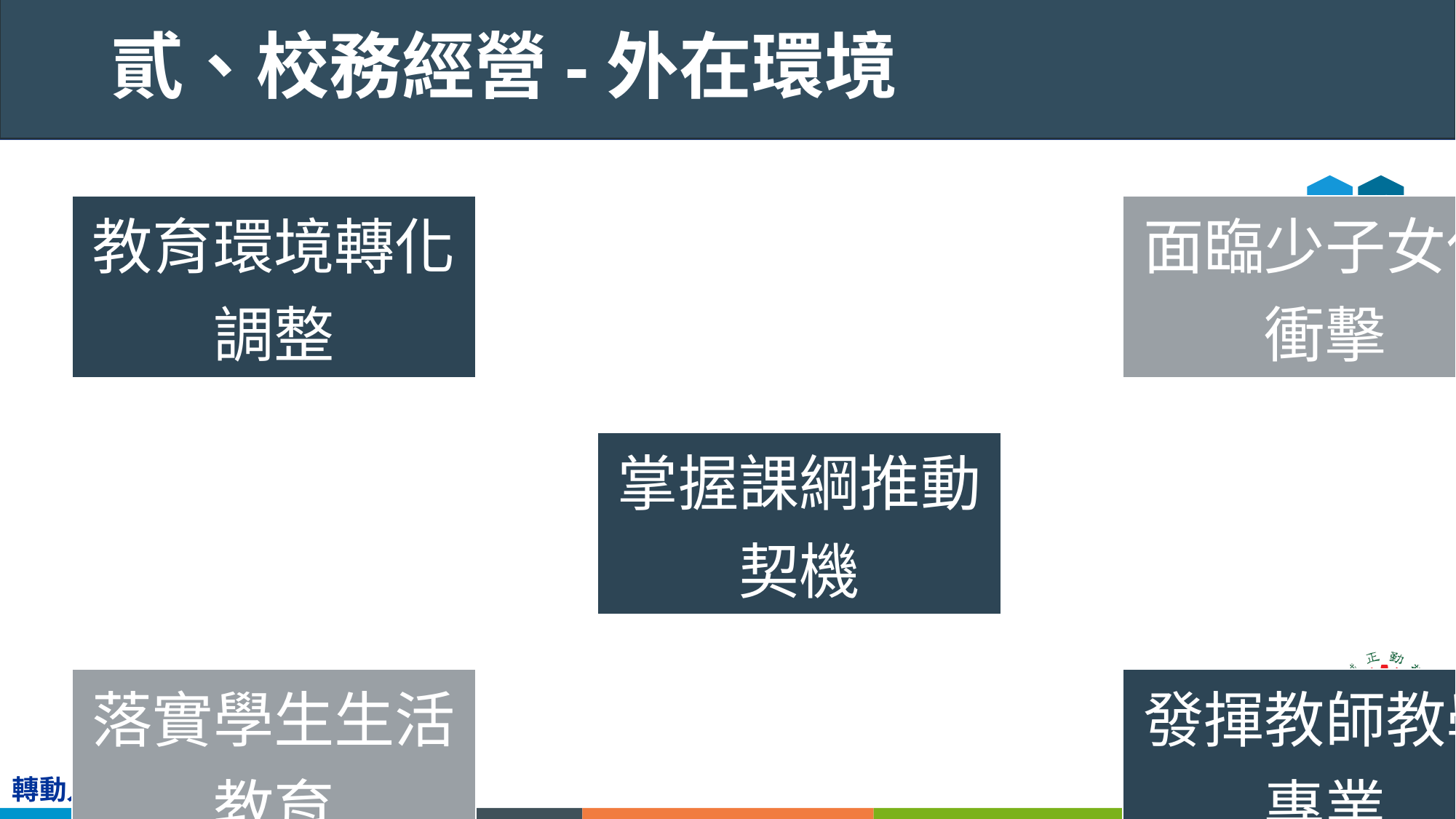

# 貳、校務經營-外在環境
教育環境轉化調整
面臨少子女化衝擊
掌握課綱推動契機
4